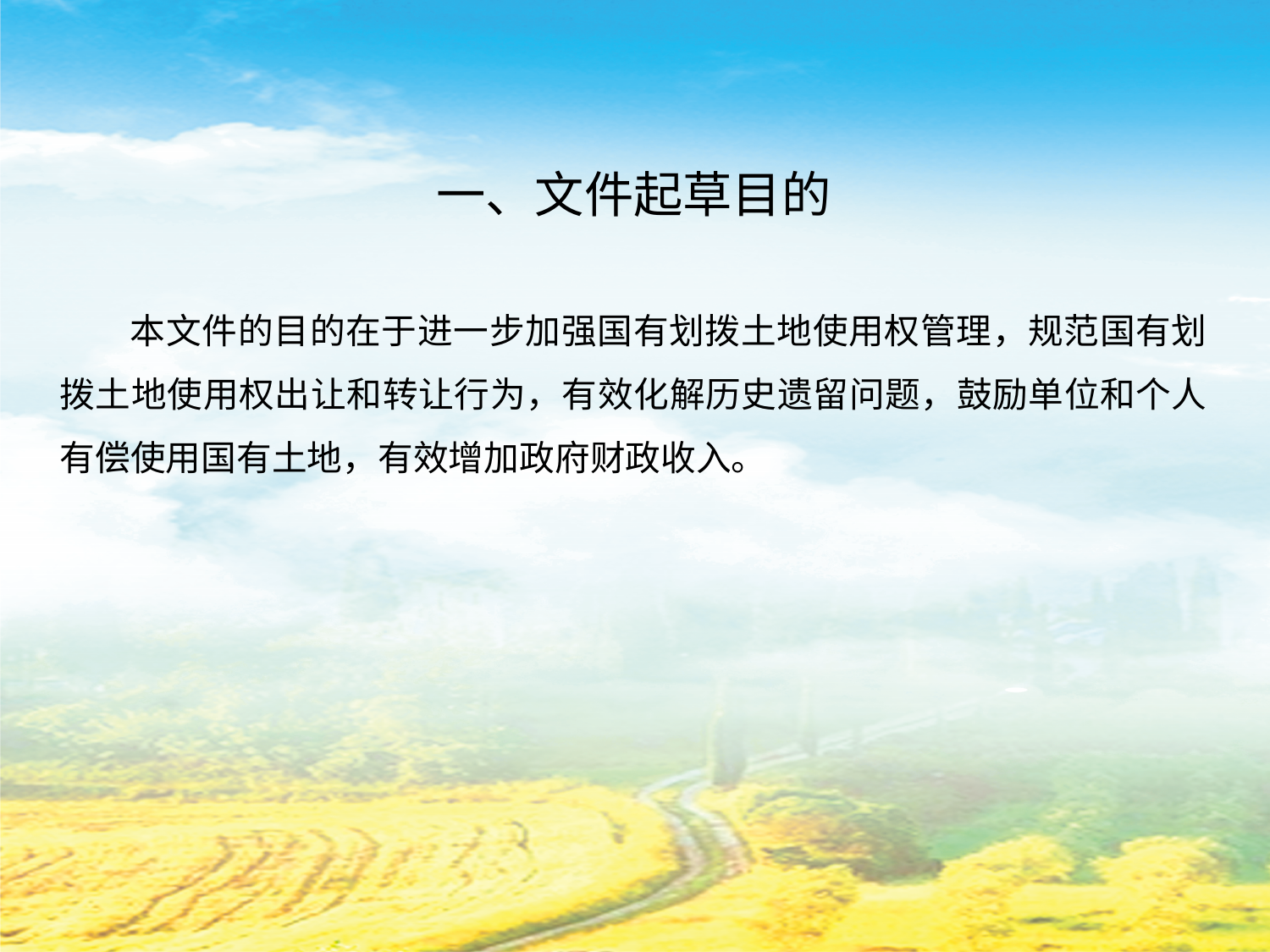

# 一、文件起草目的
本文件的目的在于进一步加强国有划拨土地使用权管理，规范国有划拨土地使用权出让和转让行为，有效化解历史遗留问题，鼓励单位和个人有偿使用国有土地，有效增加政府财政收入。